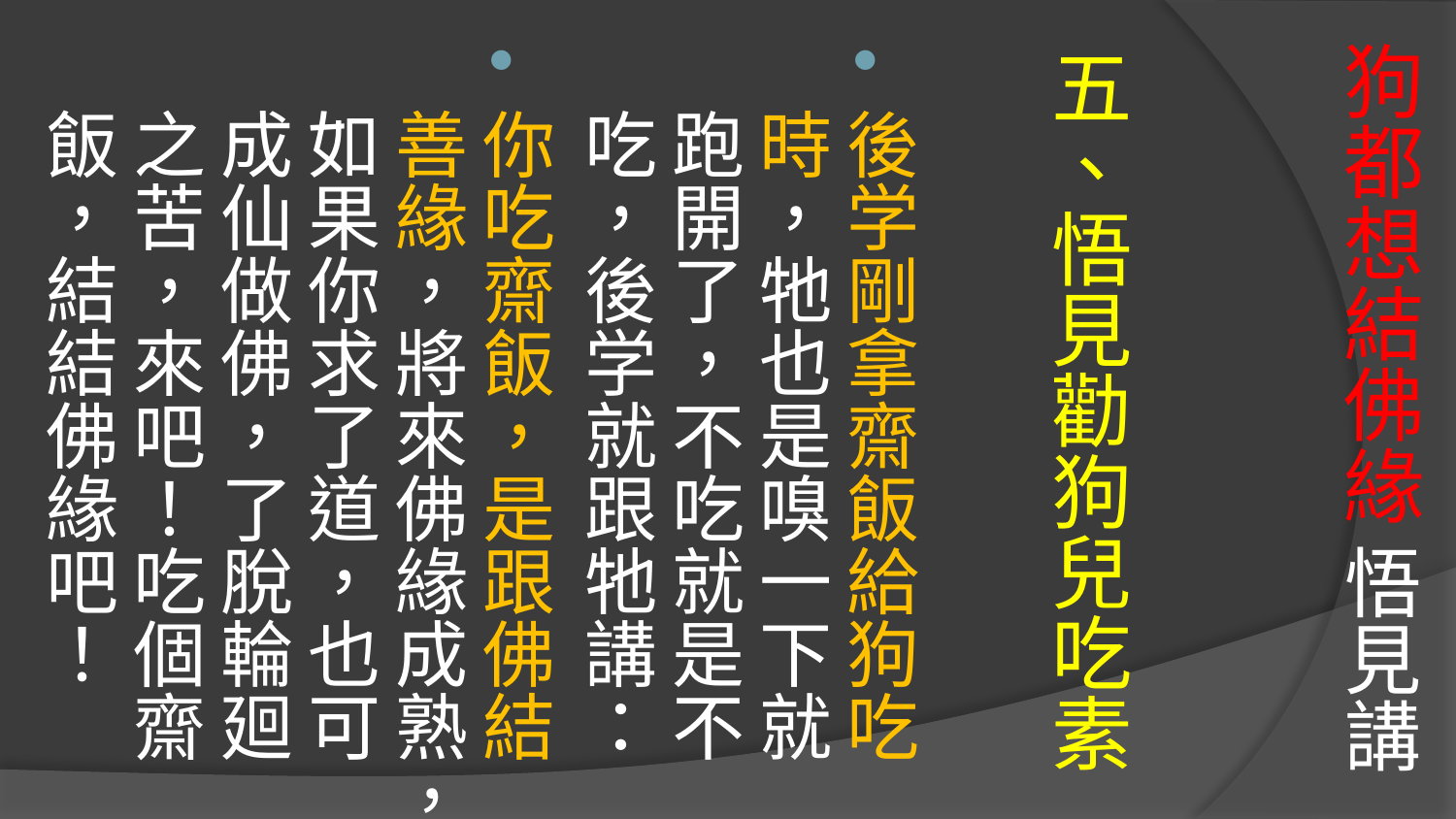

# 狗都想結佛緣 悟見講
五、悟見勸狗兒吃素

後学剛拿齋飯給狗吃時，牠也是嗅一下就跑開了，不吃就是不吃，後学就跟牠講：
你吃齋飯，是跟佛結善緣，將來佛緣成熟，如果你求了道，也可成仙做佛，了脫輪廻之苦，來吧！吃個齋飯，結結佛緣吧！